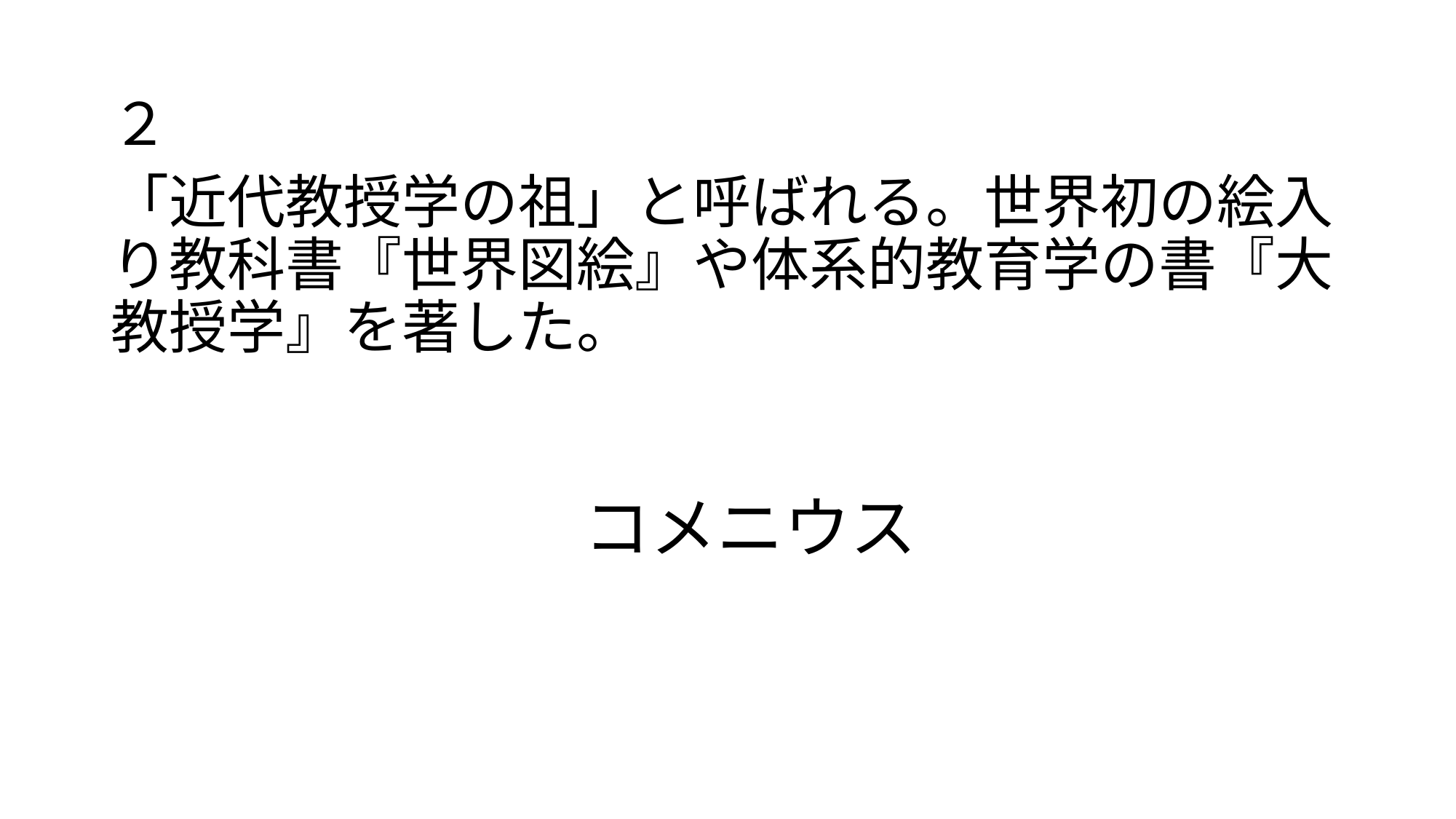

２
「近代教授学の祖」と呼ばれる。世界初の絵入り教科書『世界図絵』や体系的教育学の書『大教授学』を著した。
# コメニウス